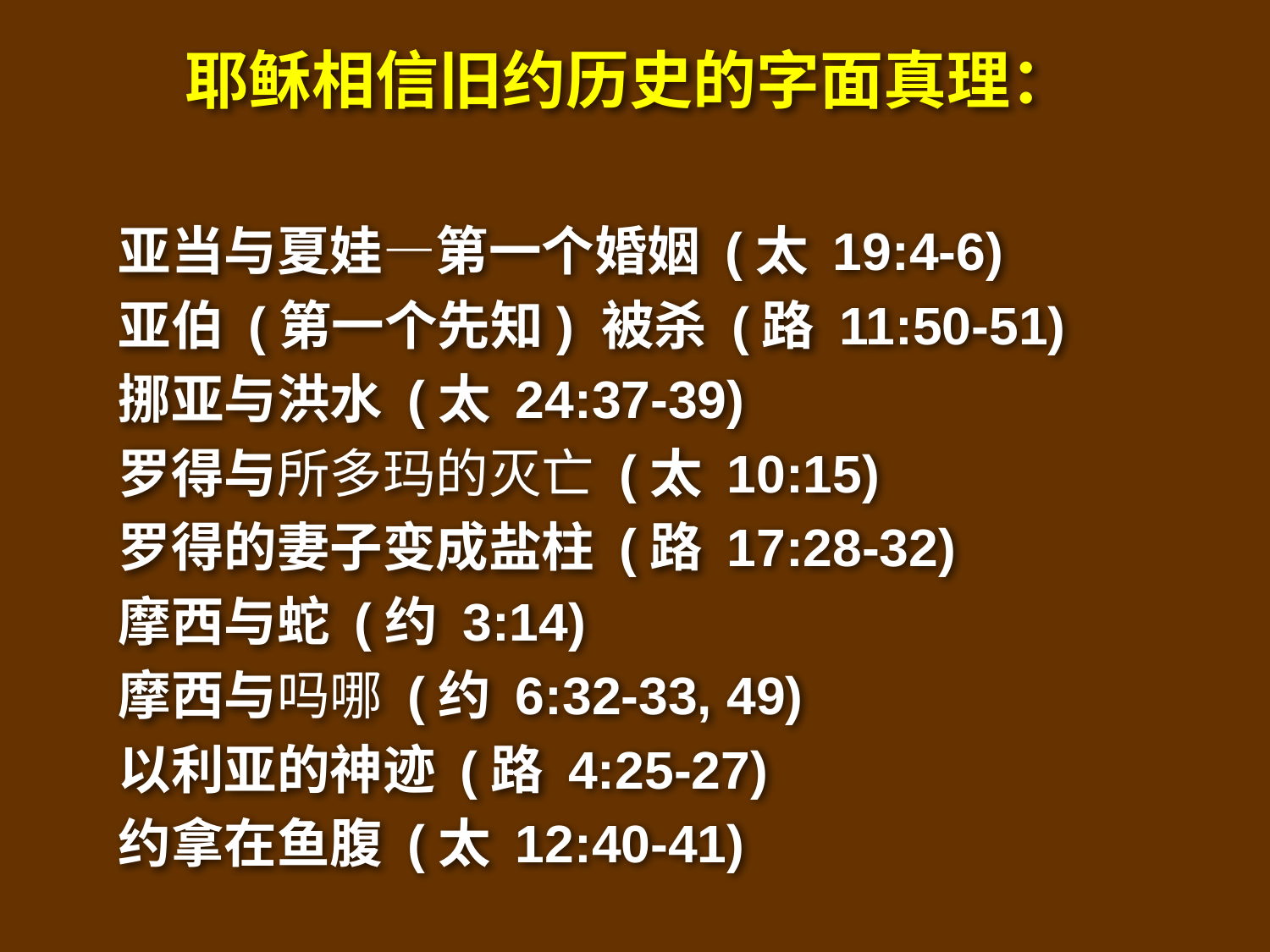

耶稣相信旧约历史的字面真理：
亚当与夏娃—第一个婚姻 (太 19:4-6)
亚伯 (第一个先知) 被杀 (路 11:50-51)
挪亚与洪水 (太 24:37-39)
罗得与所多玛的灭亡 (太 10:15)
罗得的妻子变成盐柱 (路 17:28-32)
摩西与蛇 (约 3:14)
摩西与吗哪 (约 6:32-33, 49)
以利亚的神迹 (路 4:25-27)
约拿在鱼腹 (太 12:40-41)